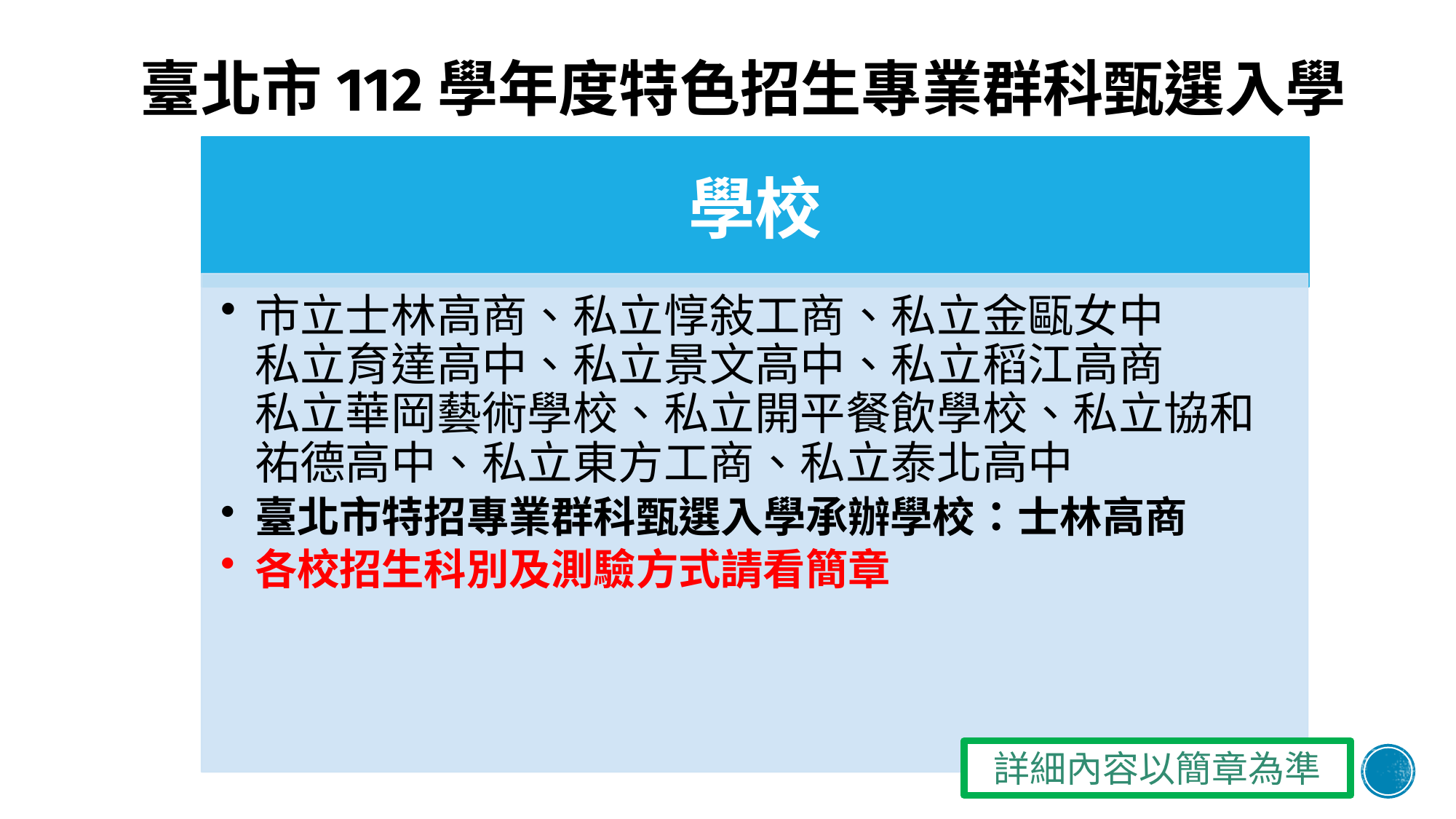

# 臺北市112學年度特色招生專業群科甄選入學
學校
市立士林高商、私立惇敍工商、私立金甌女中
私立育達高中、私立景文高中、私立稻江高商
私立華岡藝術學校、私立開平餐飲學校、私立協和祐德高中、私立東方工商、私立泰北高中
臺北市特招專業群科甄選入學承辦學校：士林高商
各校招生科別及測驗方式請看簡章
詳細內容以簡章為準